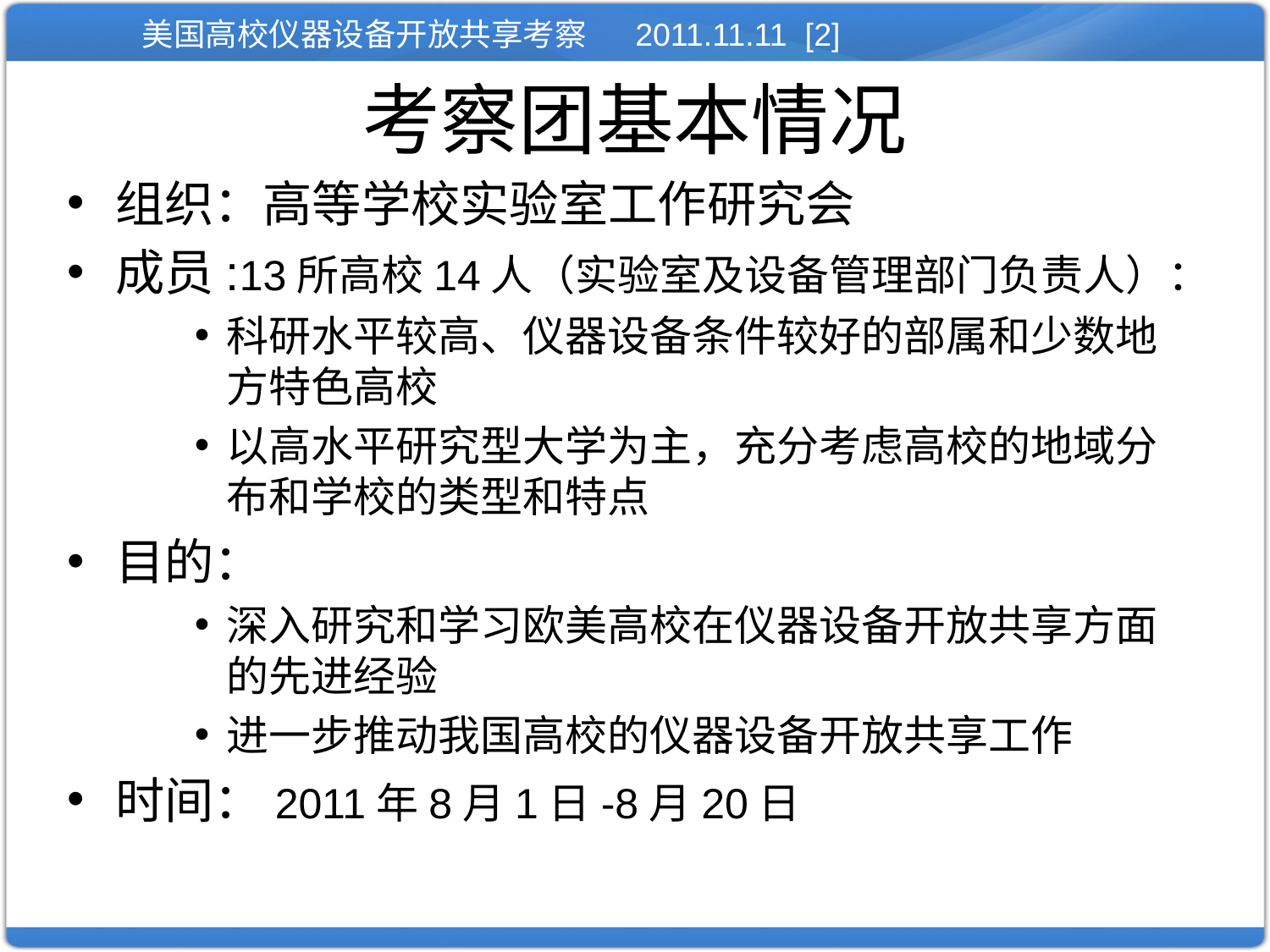

# 考察团基本情况
组织：高等学校实验室工作研究会
成员:13所高校14人（实验室及设备管理部门负责人）：
科研水平较高、仪器设备条件较好的部属和少数地方特色高校
以高水平研究型大学为主，充分考虑高校的地域分布和学校的类型和特点
目的：
深入研究和学习欧美高校在仪器设备开放共享方面的先进经验
进一步推动我国高校的仪器设备开放共享工作
时间：2011年8月1日-8月20日